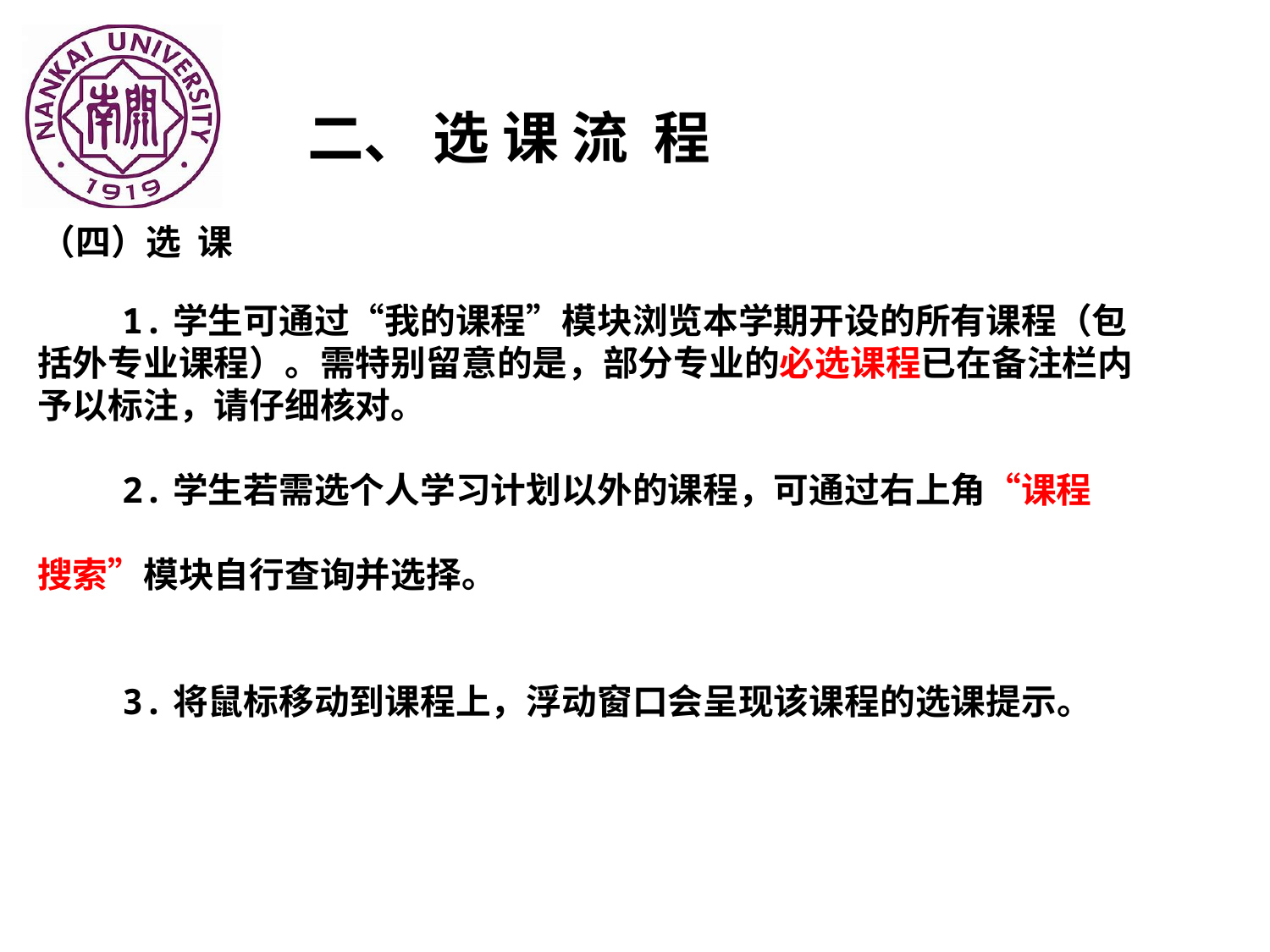

二、 选 课 流  程
（四）选  课

    1.学生可通过“我的课程”模块浏览本学期开设的所有课程（包括外专业课程）。需特别留意的是，部分专业的必选课程已在备注栏内予以标注，请仔细核对。

    2.学生若需选个人学习计划以外的课程，可通过右上角“课程

搜索”模块自行查询并选择。

    3.将鼠标移动到课程上，浮动窗口会呈现该课程的选课提示。